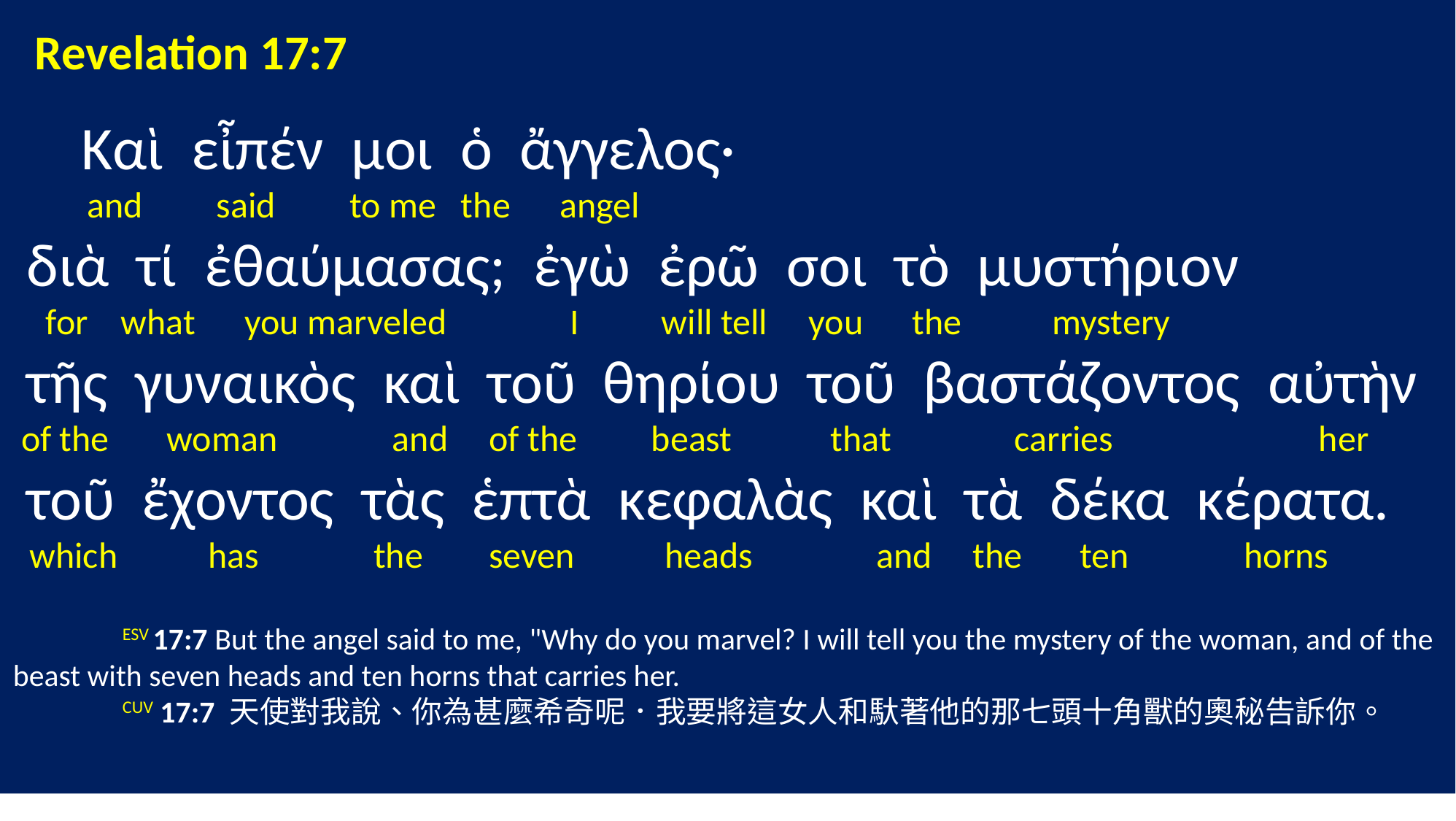

Revelation 17:7

     Καὶ  εἶπέν  μοι  ὁ  ἄγγελος·
         and         said         to me   the      angel
 διὰ  τί  ἐθαύμασας;  ἐγὼ  ἐρῶ  σοι  τὸ  μυστήριον
    for    what      you marveled               I          will tell     you      the           mystery
 τῆς  γυναικὸς  καὶ  τοῦ  θηρίου  τοῦ  βαστάζοντος  αὐτὴν
 of the       woman              and     of the         beast            that               carries                         her
 τοῦ  ἔχοντος  τὰς  ἑπτὰ  κεφαλὰς  καὶ  τὰ  δέκα  κέρατα.
  which           has              the        seven           heads               and     the       ten              horns

	ESV 17:7 But the angel said to me, "Why do you marvel? I will tell you the mystery of the woman, and of the beast with seven heads and ten horns that carries her.
	CUV 17:7 天使對我說、你為甚麼希奇呢．我要將這女人和馱著他的那七頭十角獸的奧秘告訴你。